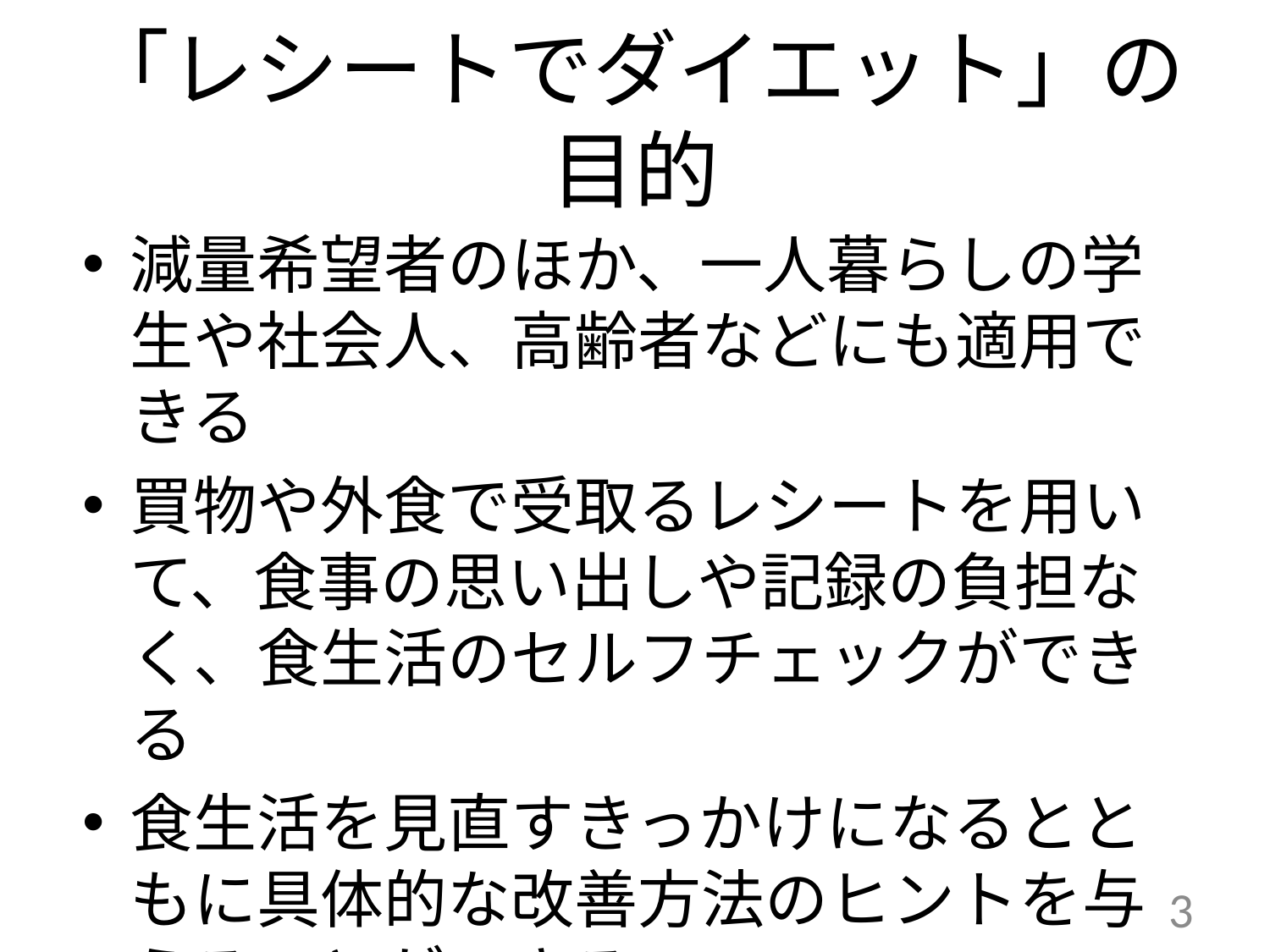

# 「レシートでダイエット」の目的
減量希望者のほか、一人暮らしの学生や社会人、高齢者などにも適用できる
買物や外食で受取るレシートを用いて、食事の思い出しや記録の負担なく、食生活のセルフチェックができる
食生活を見直すきっかけになるとともに具体的な改善方法のヒントを与えることができる
3